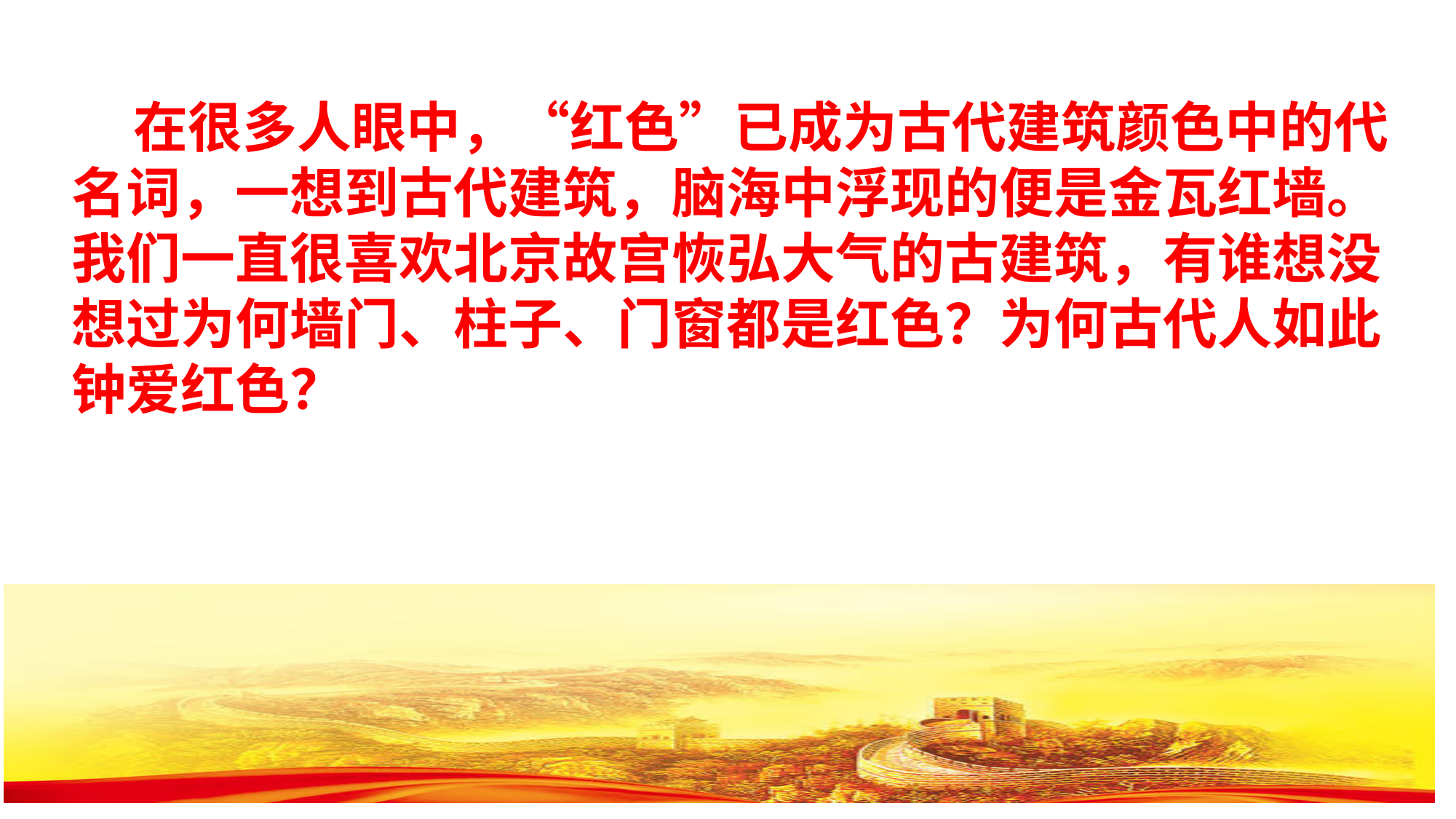

在很多人眼中，“红色”已成为古代建筑颜色中的代名词，一想到古代建筑，脑海中浮现的便是金瓦红墙。我们一直很喜欢北京故宫恢弘大气的古建筑，有谁想没想过为何墙门、柱子、门窗都是红色？为何古代人如此钟爱红色？